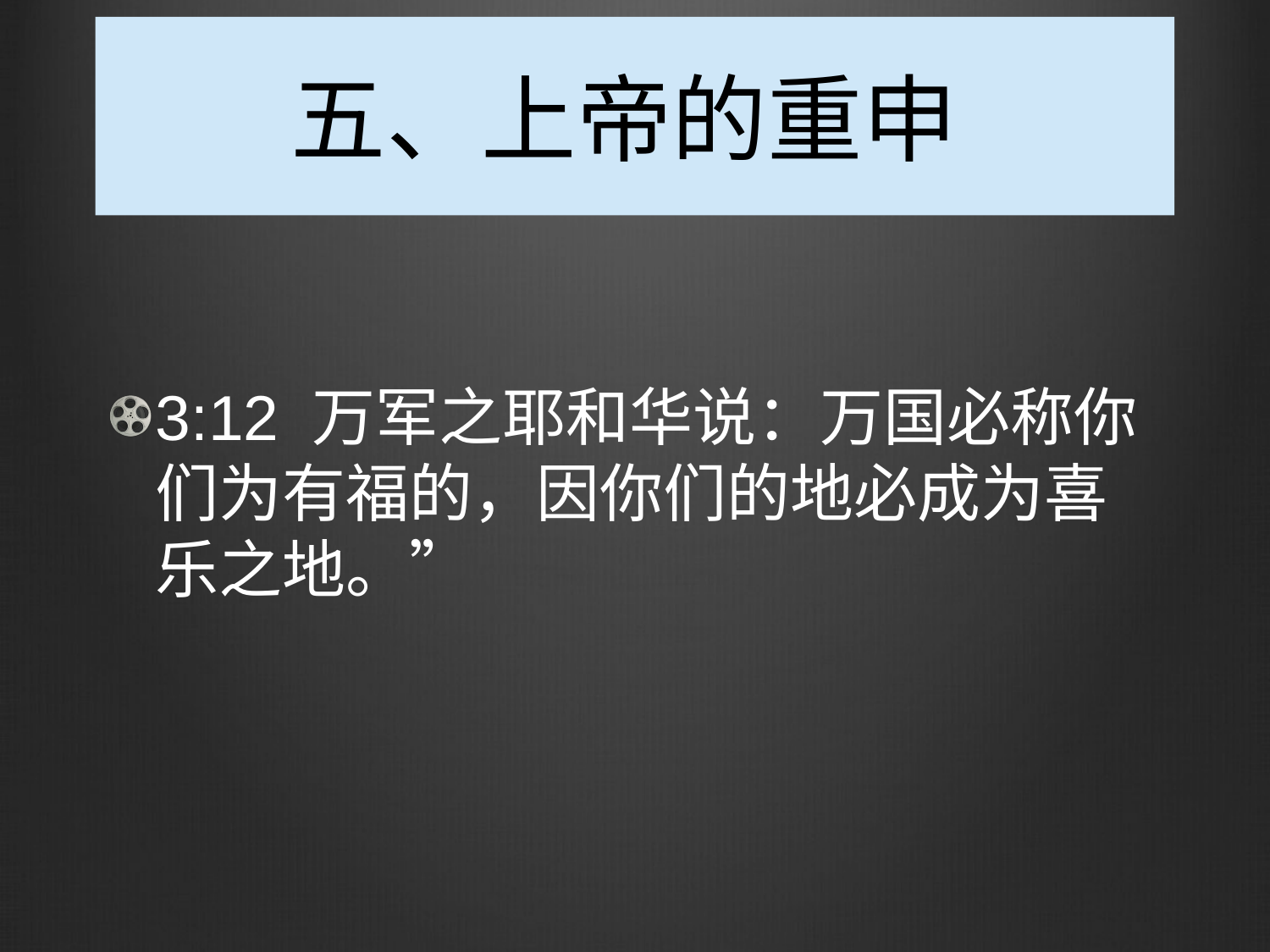

# 五、上帝的重申

3:12 万军之耶和华说：万国必称你们为有福的，因你们的地必成为喜乐之地。”